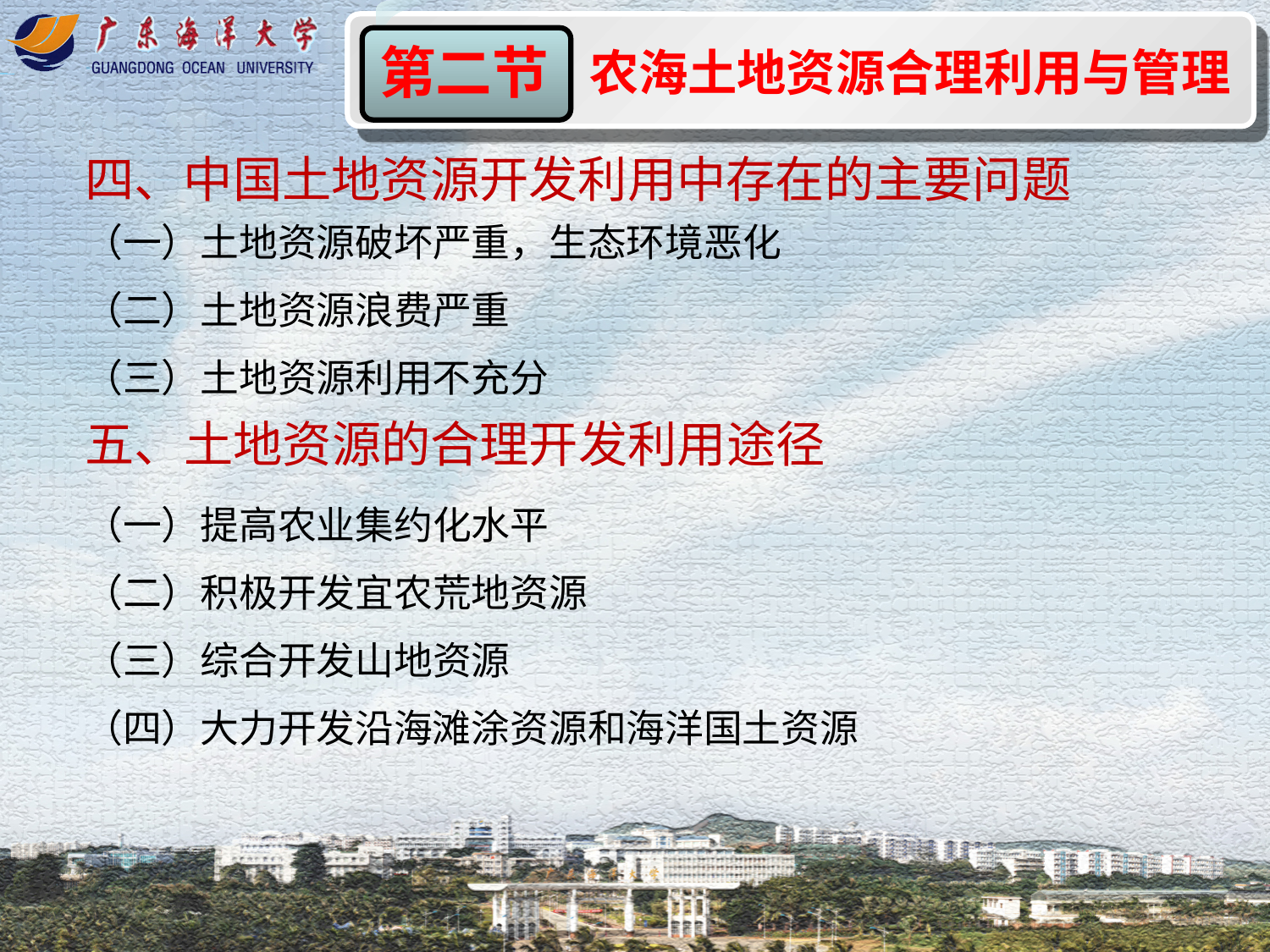

农海土地资源合理利用与管理

第二节
四、中国土地资源开发利用中存在的主要问题
（一）土地资源破坏严重，生态环境恶化
（二）土地资源浪费严重
（三）土地资源利用不充分
五、土地资源的合理开发利用途径
（一）提高农业集约化水平
（二）积极开发宜农荒地资源
（三）综合开发山地资源
（四）大力开发沿海滩涂资源和海洋国土资源